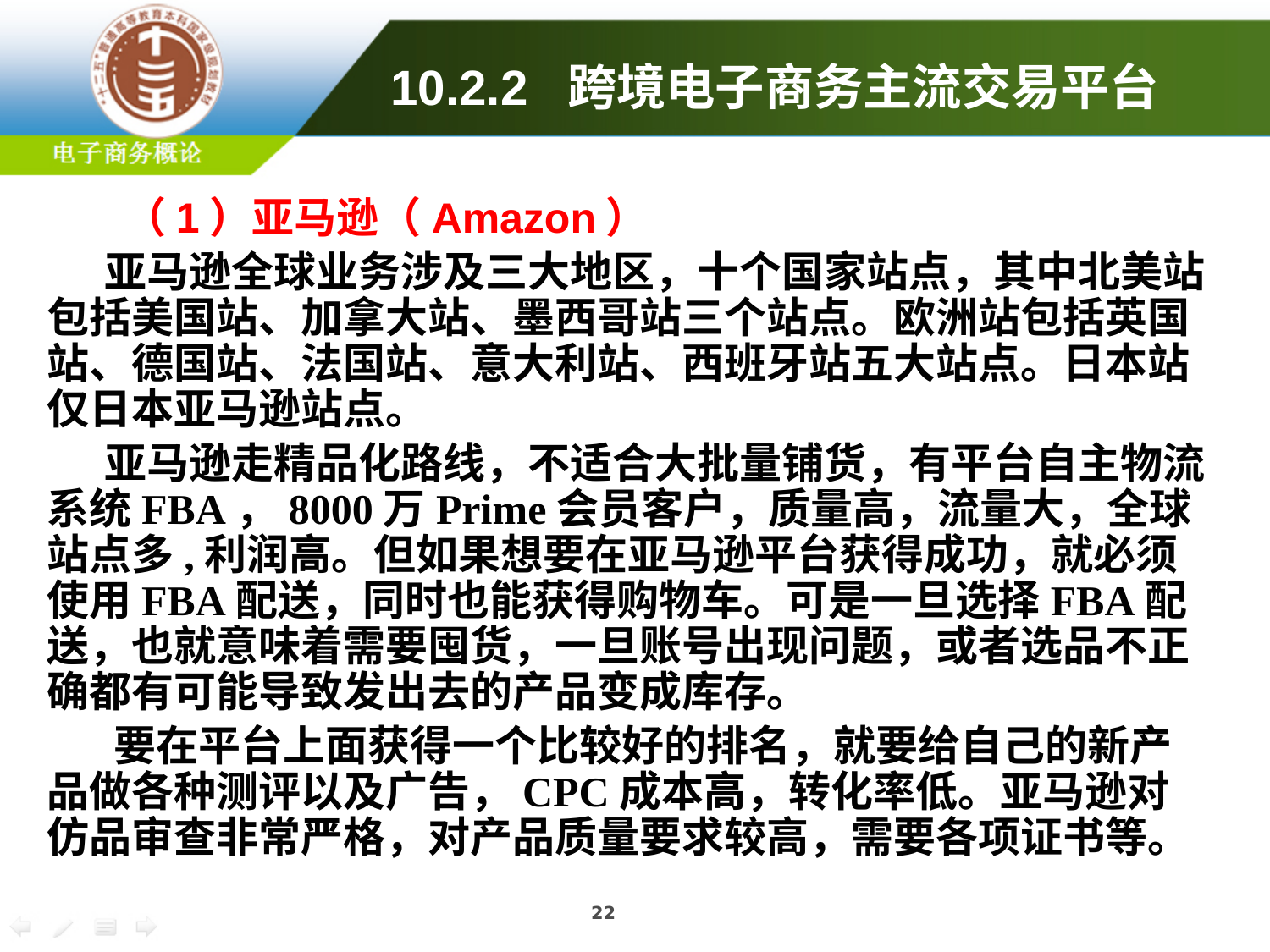

10.2.2  跨境电子商务主流交易平台
            （1）亚马逊（Amazon）
          亚马逊全球业务涉及三大地区，十个国家站点，其中北美站包括美国站、加拿大站、墨西哥站三个站点。欧洲站包括英国站、德国站、法国站、意大利站、西班牙站五大站点。日本站仅日本亚马逊站点。
          亚马逊走精品化路线，不适合大批量铺货，有平台自主物流系统FBA，8000万Prime会员客户，质量高，流量大，全球站点多,利润高。但如果想要在亚马逊平台获得成功，就必须使用FBA配送，同时也能获得购物车。可是一旦选择FBA配送，也就意味着需要囤货，一旦账号出现问题，或者选品不正确都有可能导致发出去的产品变成库存。
           要在平台上面获得一个比较好的排名，就要给自己的新产品做各种测评以及广告，CPC成本高，转化率低。亚马逊对仿品审查非常严格，对产品质量要求较高，需要各项证书等。

22